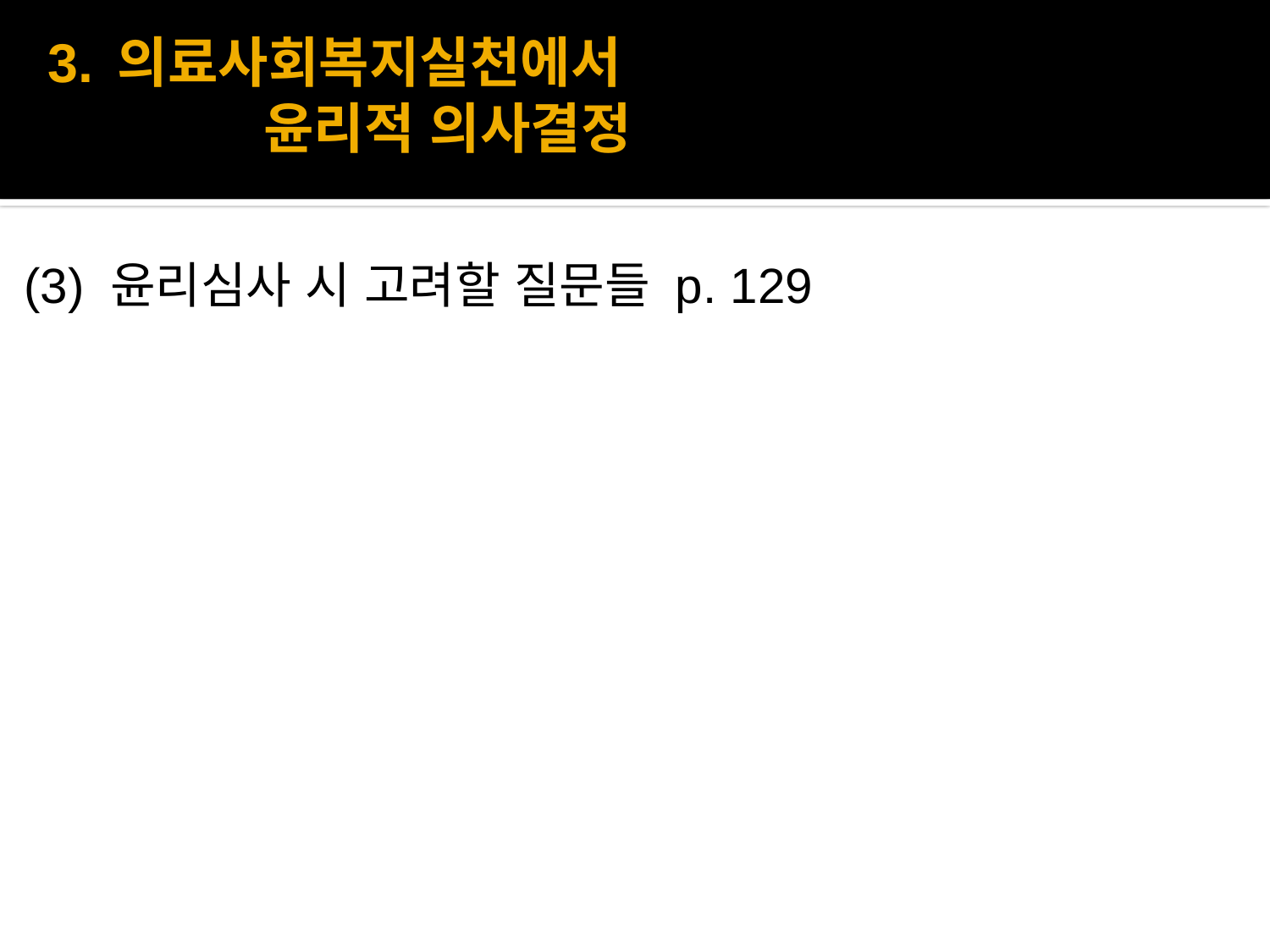

# 3. 의료사회복지실천에서 윤리적 의사결정
(3) 윤리심사 시 고려할 질문들 p. 129